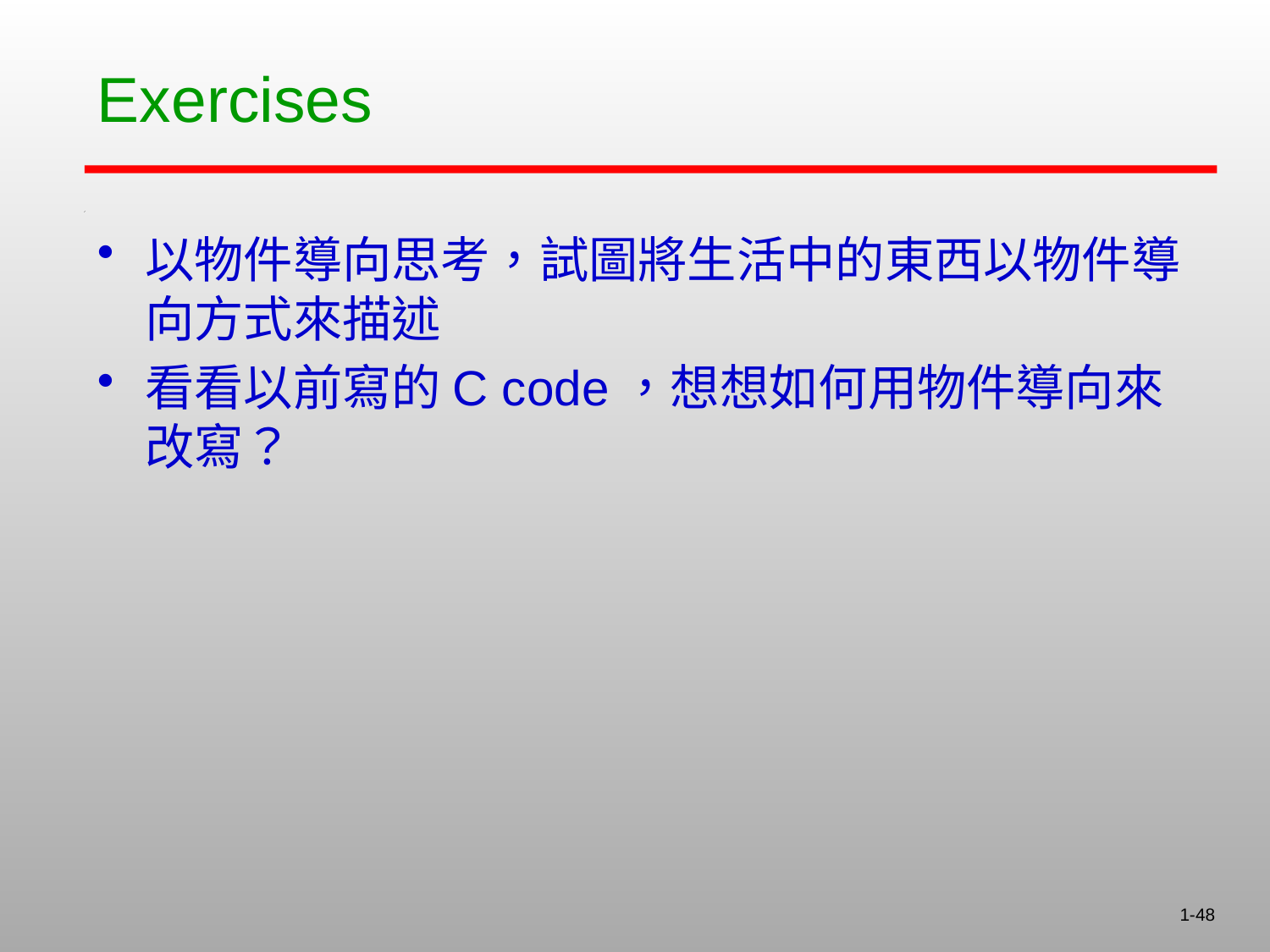

# Exercises
以物件導向思考，試圖將生活中的東西以物件導向方式來描述
看看以前寫的C code，想想如何用物件導向來改寫？
1-48